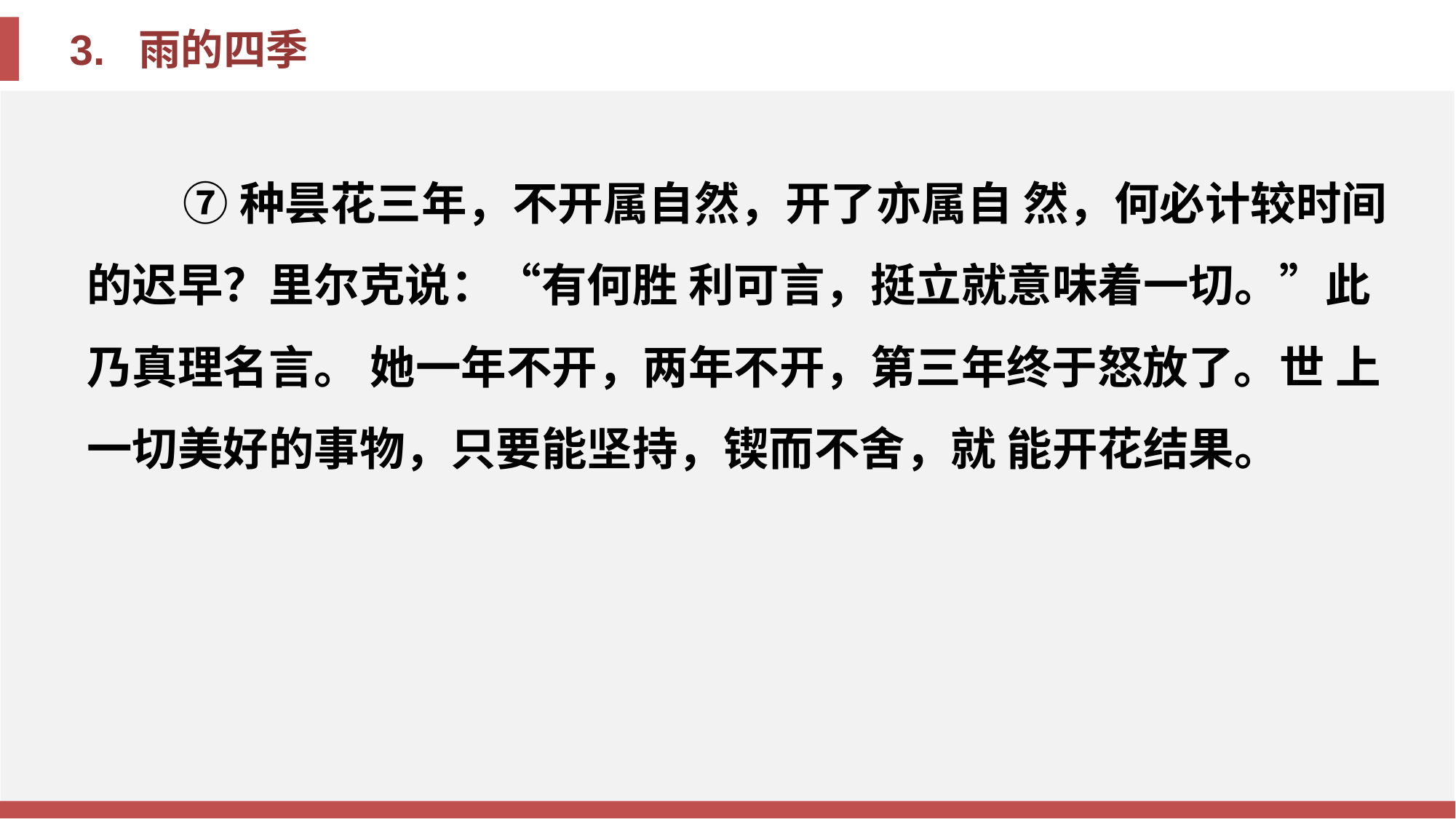

⑦种昙花三年，不开属自然，开了亦属自 然，何必计较时间的迟早？里尔克说：“有何胜 利可言，挺立就意味着一切。”此乃真理名言。 她一年不开，两年不开，第三年终于怒放了。世 上一切美好的事物，只要能坚持，锲而不舍，就 能开花结果。